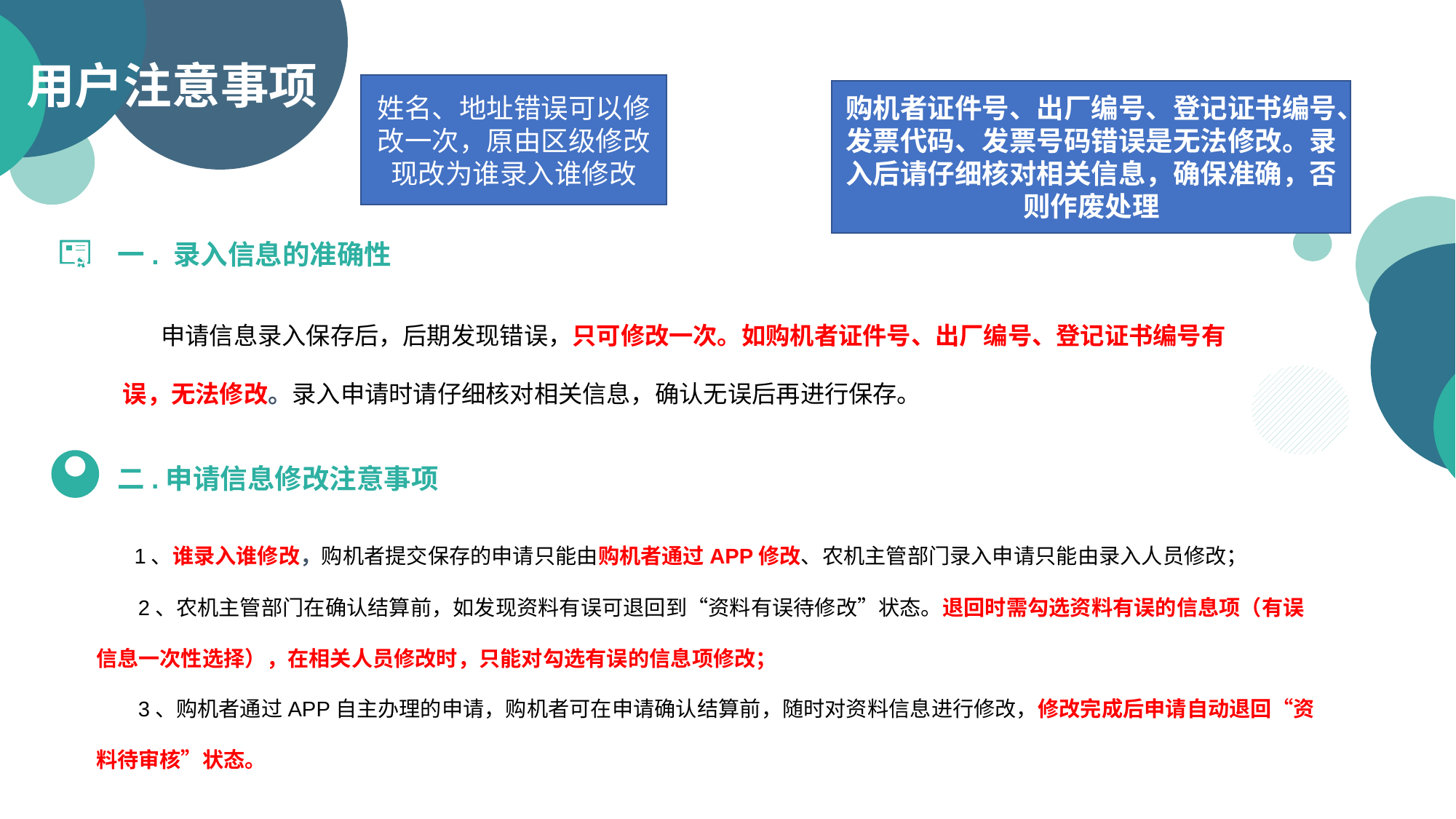

用户注意事项
姓名、地址错误可以修改一次，原由区级修改现改为谁录入谁修改
购机者证件号、出厂编号、登记证书编号、发票代码、发票号码错误是无法修改。录入后请仔细核对相关信息，确保准确，否则作废处理

一. 录入信息的准确性

       申请信息录入保存后，后期发现错误，只可修改一次。如购机者证件号、出厂编号、登记证书编号有误，无法修改。录入申请时请仔细核对相关信息，确认无误后再进行保存。

二.申请信息修改注意事项
       1、谁录入谁修改，购机者提交保存的申请只能由购机者通过APP修改、农机主管部门录入申请只能由录入人员修改；
       2、农机主管部门在确认结算前，如发现资料有误可退回到“资料有误待修改”状态。退回时需勾选资料有误的信息项（有误信息一次性选择），在相关人员修改时，只能对勾选有误的信息项修改；
       3、购机者通过APP自主办理的申请，购机者可在申请确认结算前，随时对资料信息进行修改，修改完成后申请自动退回“资料待审核”状态。